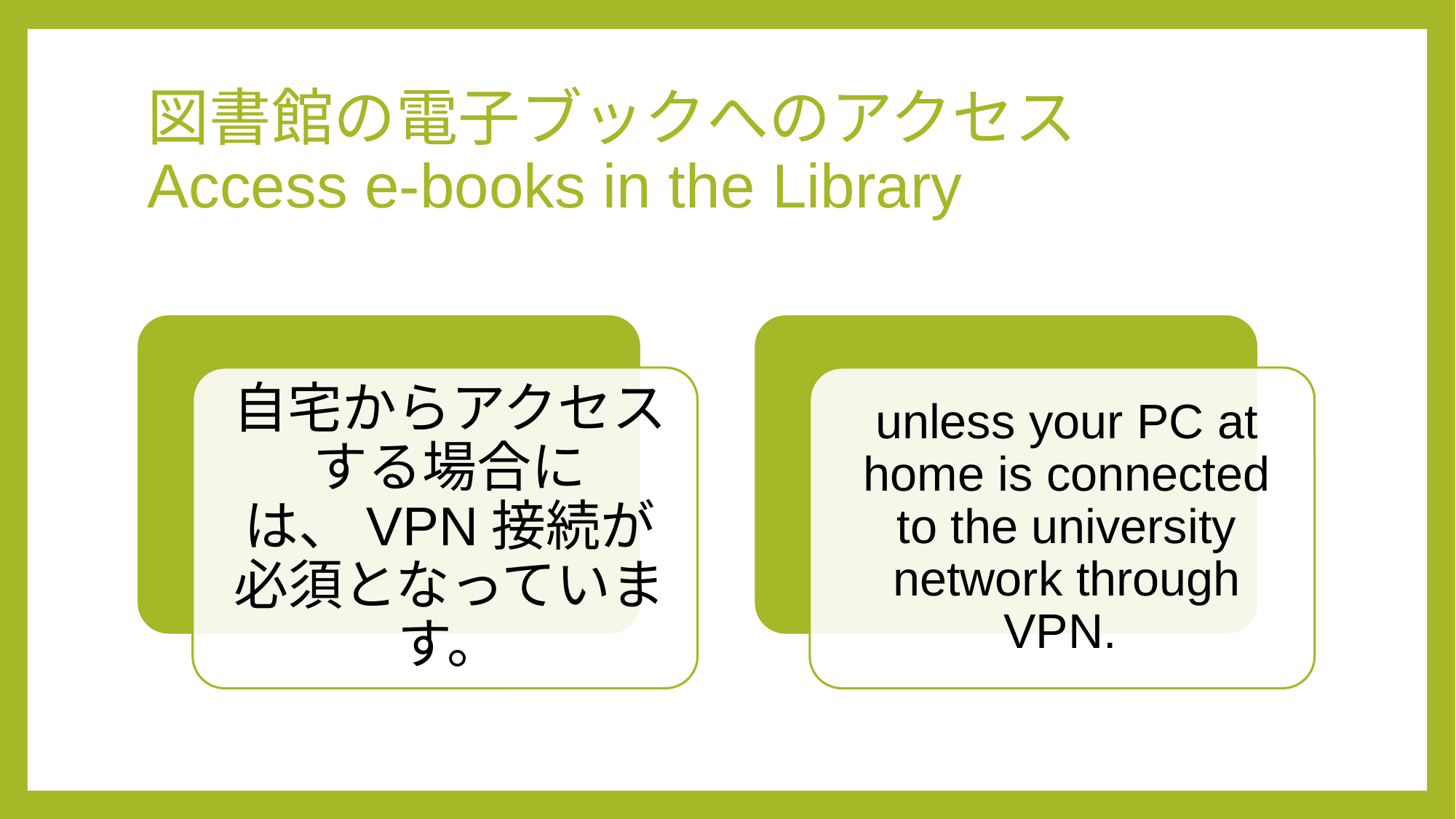

# 図書館の電子ブックへのアクセス Access e-books in the Library
自宅からアクセスする場合には、VPN接続が必須となっています。
unless your PC at home is connected to the university network through VPN.